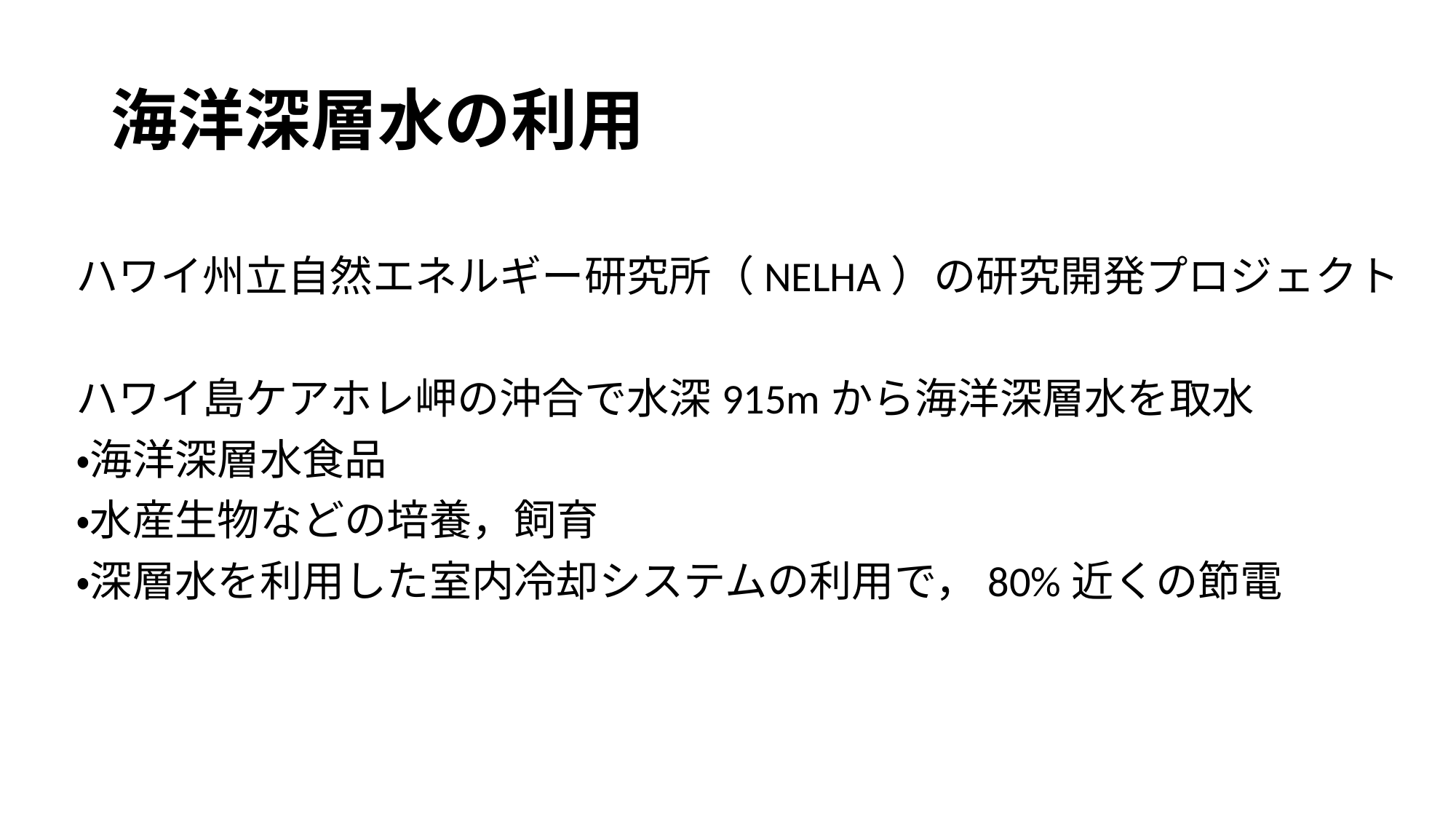

# 海洋深層水の利用
ハワイ州立自然エネルギー研究所（NELHA）の研究開発プロジェクト

ハワイ島ケアホレ岬の沖合で水深915mから海洋深層水を取水
・海洋深層水食品
・水産生物などの培養，飼育
・深層水を利用した室内冷却システムの利用で，80%近くの節電